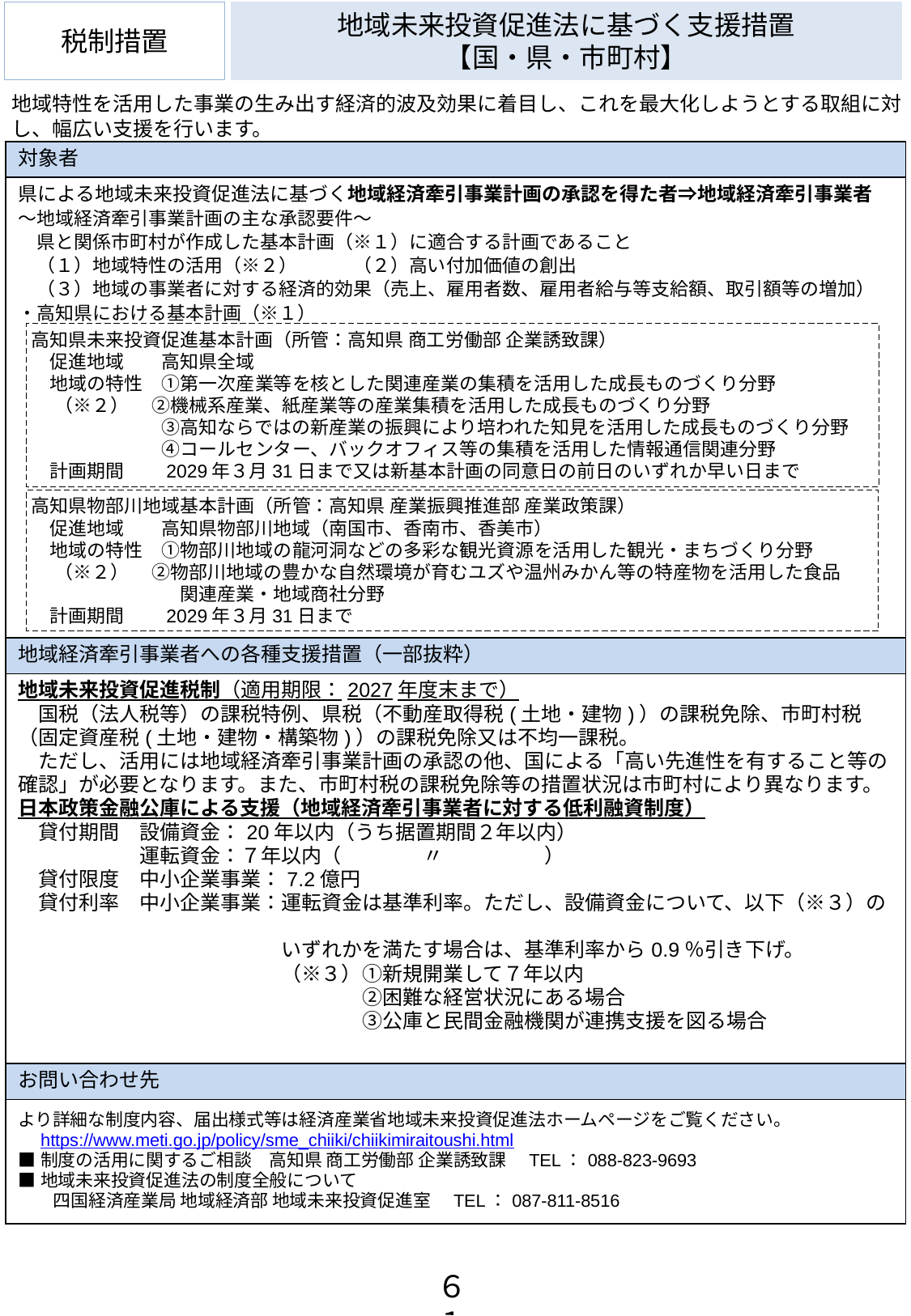

税制措置
# 地域未来投資促進法に基づく支援措置
【国・県・市町村】
地域特性を活用した事業の生み出す経済的波及効果に着目し、これを最大化しようとする取組に対し、幅広い支援を行います。
| 対象者 |
| --- |
| 県による地域未来投資促進法に基づく地域経済牽引事業計画の承認を得た者⇒地域経済牽引事業者 ～地域経済牽引事業計画の主な承認要件～ 　県と関係市町村が作成した基本計画（※１）に適合する計画であること 　（１）地域特性の活用（※２）　　　（２）高い付加価値の創出 　（３）地域の事業者に対する経済的効果（売上、雇用者数、雇用者給与等支給額、取引額等の増加） ・高知県における基本計画（※１） |
| 地域経済牽引事業者への各種支援措置（一部抜粋） |
| 地域未来投資促進税制（適用期限：2027年度末まで） 　国税（法人税等）の課税特例、県税（不動産取得税(土地・建物)）の課税免除、市町村税（固定資産税(土地・建物・構築物)）の課税免除又は不均一課税。 　ただし、活用には地域経済牽引事業計画の承認の他、国による「高い先進性を有すること等の確認」が必要となります。また、市町村税の課税免除等の措置状況は市町村により異なります。 日本政策金融公庫による支援（地域経済牽引事業者に対する低利融資制度） 　貸付期間　設備資金：20年以内（うち据置期間２年以内） 　　　　　　運転資金：７年以内（　　　　〃　　　　　） 　貸付限度　中小企業事業：7.2億円　　　　 　貸付利率　中小企業事業：運転資金は基準利率。ただし、設備資金について、以下（※３）の　　 　　　　　　　　　　　　　いずれかを満たす場合は、基準利率から0.9％引き下げ。 　　　　　　　　　　　　　（※３）①新規開業して７年以内 　　　　　　　　　　　　　　　　　②困難な経営状況にある場合 　　　　　　　　　　　　　　　　　③公庫と民間金融機関が連携支援を図る場合 |
| お問い合わせ先 |
| より詳細な制度内容、届出様式等は経済産業省地域未来投資促進法ホームページをご覧ください。 　https://www.meti.go.jp/policy/sme\_chiiki/chiikimiraitoushi.html ■制度の活用に関するご相談　高知県 商工労働部 企業誘致課　TEL：088-823-9693 ■地域未来投資促進法の制度全般について 　　四国経済産業局 地域経済部 地域未来投資促進室　TEL：087-811-8516 |

高知県未来投資促進基本計画（所管：高知県 商工労働部 企業誘致課）
　促進地域　　高知県全域
　地域の特性　①第一次産業等を核とした関連産業の集積を活用した成長ものづくり分野
　 （※２）　 ②機械系産業、紙産業等の産業集積を活用した成長ものづくり分野
　　　　　　　③高知ならではの新産業の振興により培われた知見を活用した成長ものづくり分野
　　　　　　　④コールセンター、バックオフィス等の集積を活用した情報通信関連分野
　計画期間　　2029年３月31日まで又は新基本計画の同意日の前日のいずれか早い日まで

高知県物部川地域基本計画（所管：高知県 産業振興推進部 産業政策課）
　促進地域　　高知県物部川地域（南国市、香南市、香美市）
　地域の特性　①物部川地域の龍河洞などの多彩な観光資源を活用した観光・まちづくり分野
　 （※２）　 ②物部川地域の豊かな自然環境が育むユズや温州みかん等の特産物を活用した食品
　　　　　　　　関連産業・地域商社分野
　計画期間　　2029年３月31日まで

６１